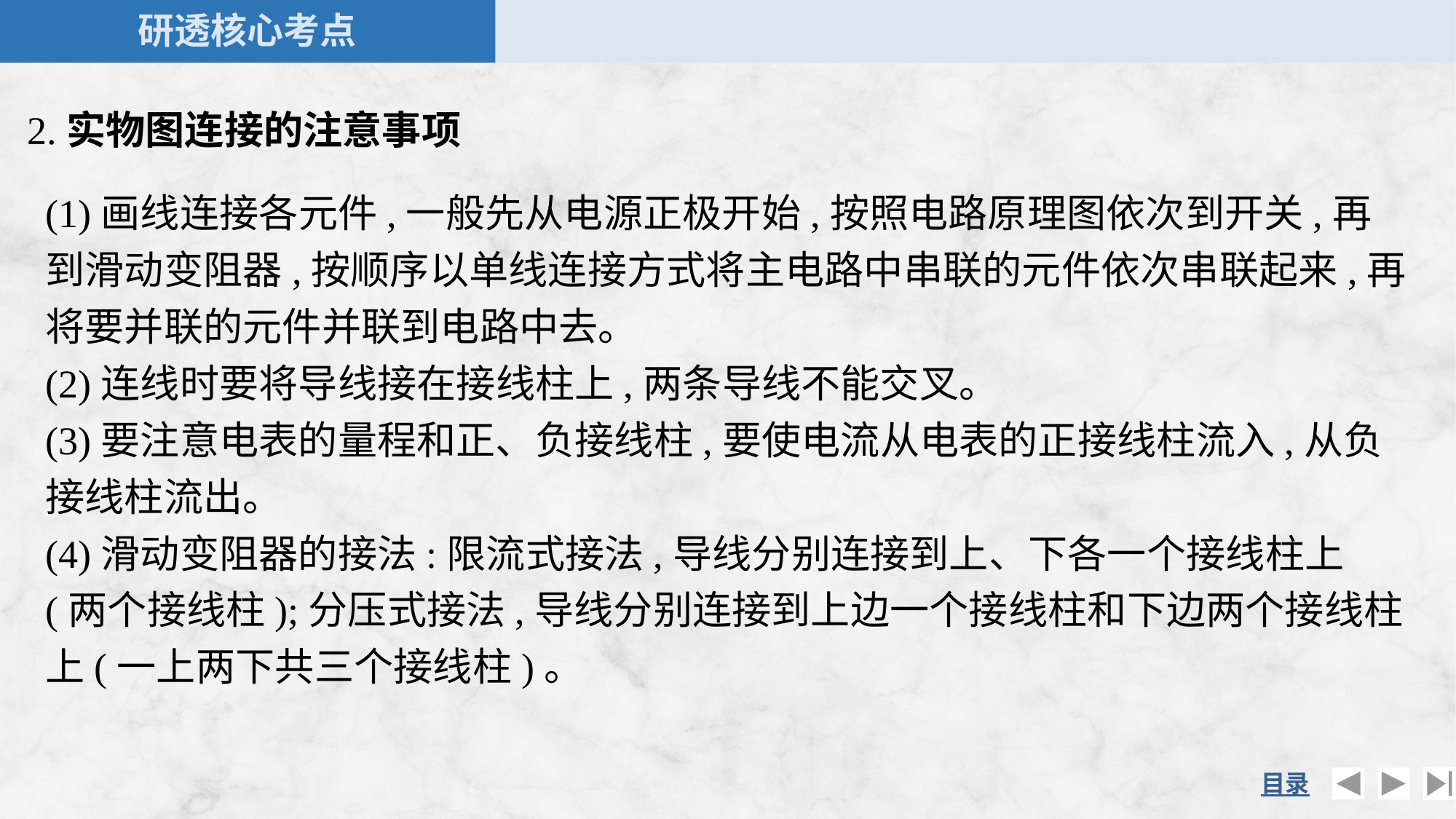

2.实物图连接的注意事项
(1)画线连接各元件,一般先从电源正极开始,按照电路原理图依次到开关,再到滑动变阻器,按顺序以单线连接方式将主电路中串联的元件依次串联起来,再将要并联的元件并联到电路中去。
(2)连线时要将导线接在接线柱上,两条导线不能交叉。
(3)要注意电表的量程和正、负接线柱,要使电流从电表的正接线柱流入,从负接线柱流出。
(4)滑动变阻器的接法:限流式接法,导线分别连接到上、下各一个接线柱上(两个接线柱);分压式接法,导线分别连接到上边一个接线柱和下边两个接线柱上(一上两下共三个接线柱)。